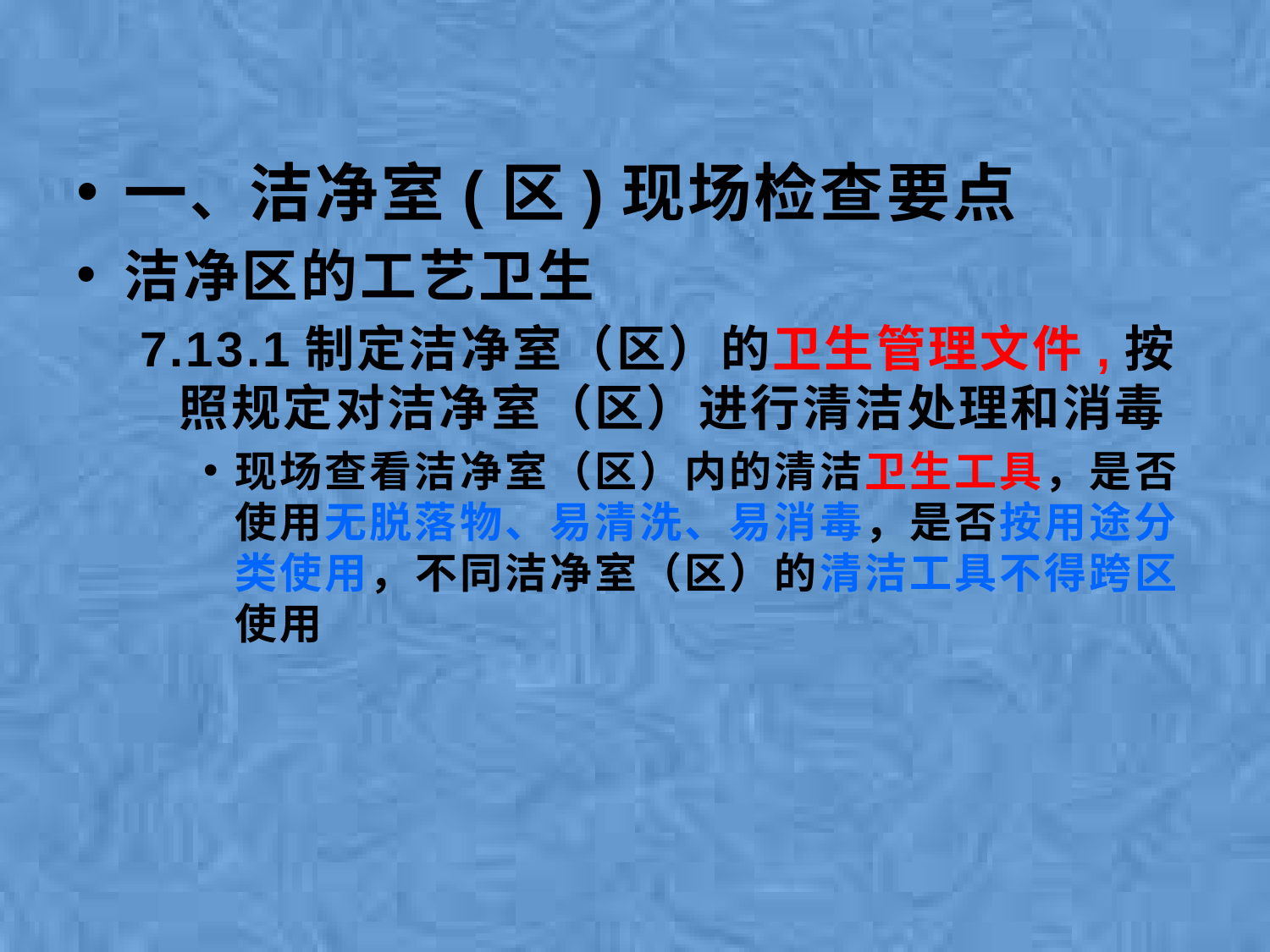

一、洁净室(区)现场检查要点
洁净区的工艺卫生
7.13.1制定洁净室（区）的卫生管理文件,按照规定对洁净室（区）进行清洁处理和消毒
现场查看洁净室（区）内的清洁卫生工具，是否使用无脱落物、易清洗、易消毒，是否按用途分类使用，不同洁净室（区）的清洁工具不得跨区使用